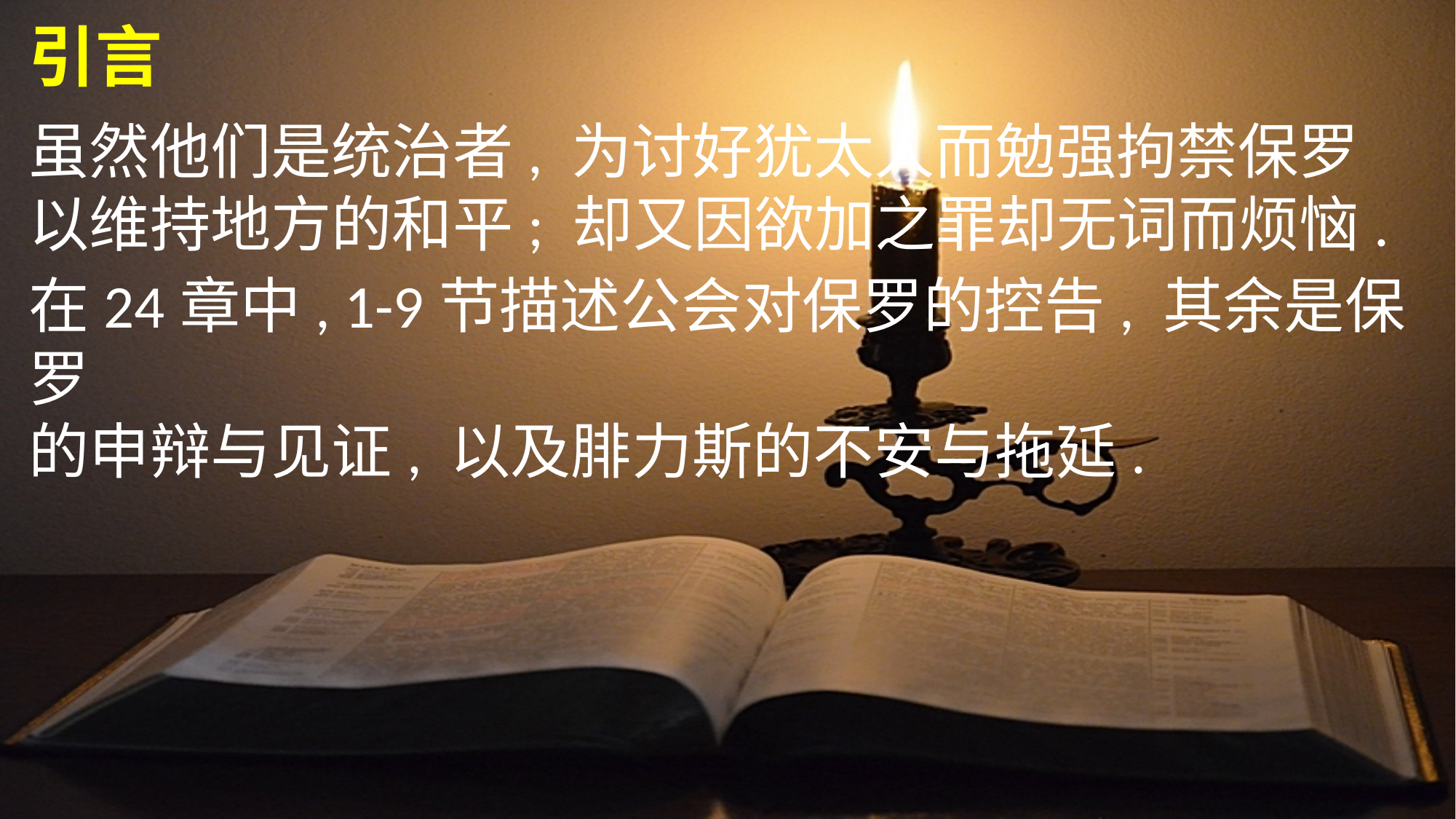

引言
虽然他们是统治者, 为讨好犹太人而勉强拘禁保罗
以维持地方的和平; 却又因欲加之罪却无词而烦恼.
在24章中, 1-9节描述公会对保罗的控告, 其余是保罗
的申辩与见证, 以及腓力斯的不安与拖延.